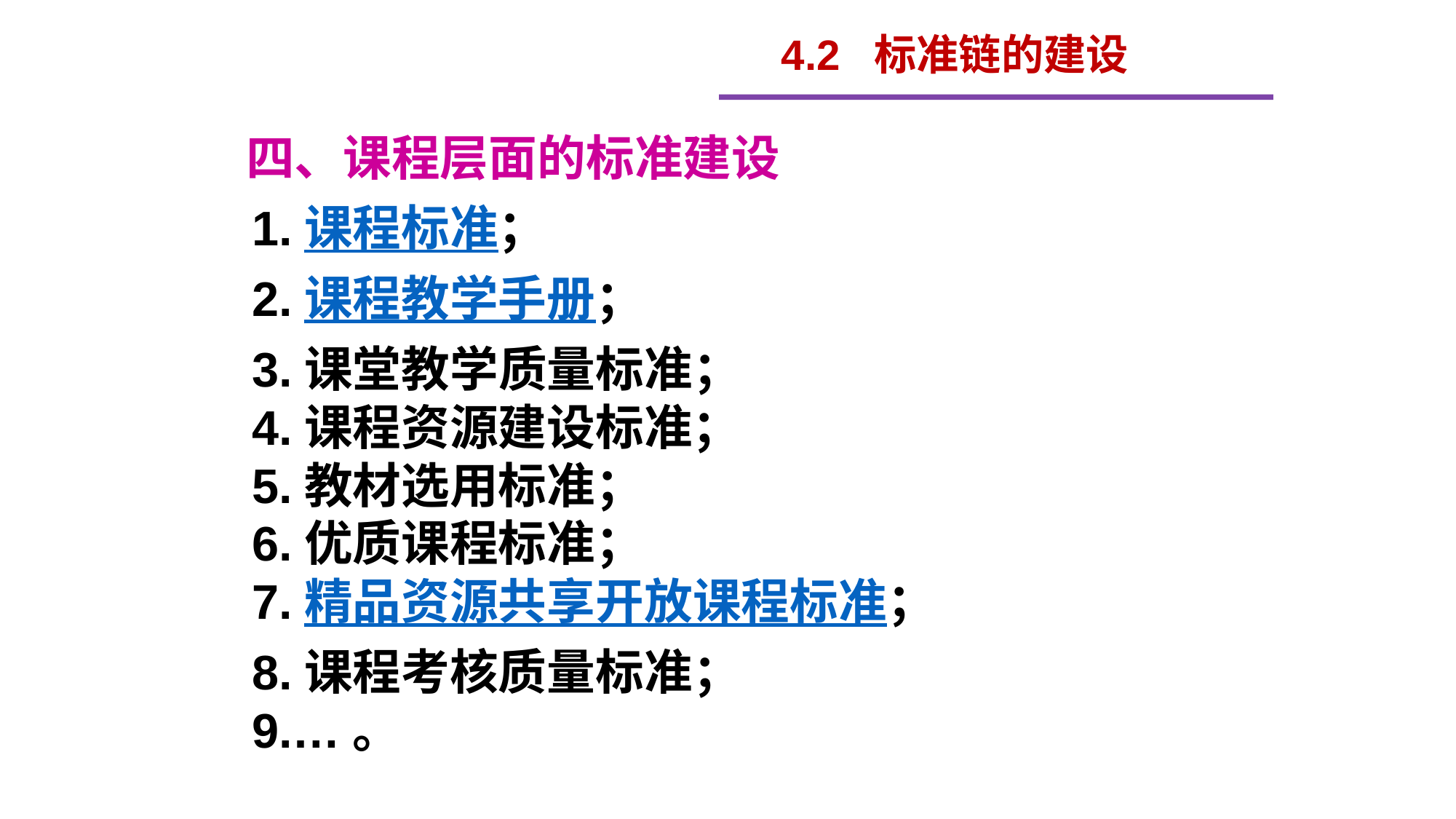

4.2  标准链的建设

   四、课程层面的标准建设
1.课程标准；
2.课程教学手册；
3.课堂教学质量标准；
4.课程资源建设标准；
5.教材选用标准；
6.优质课程标准；
7.精品资源共享开放课程标准；
8.课程考核质量标准；
9.…。